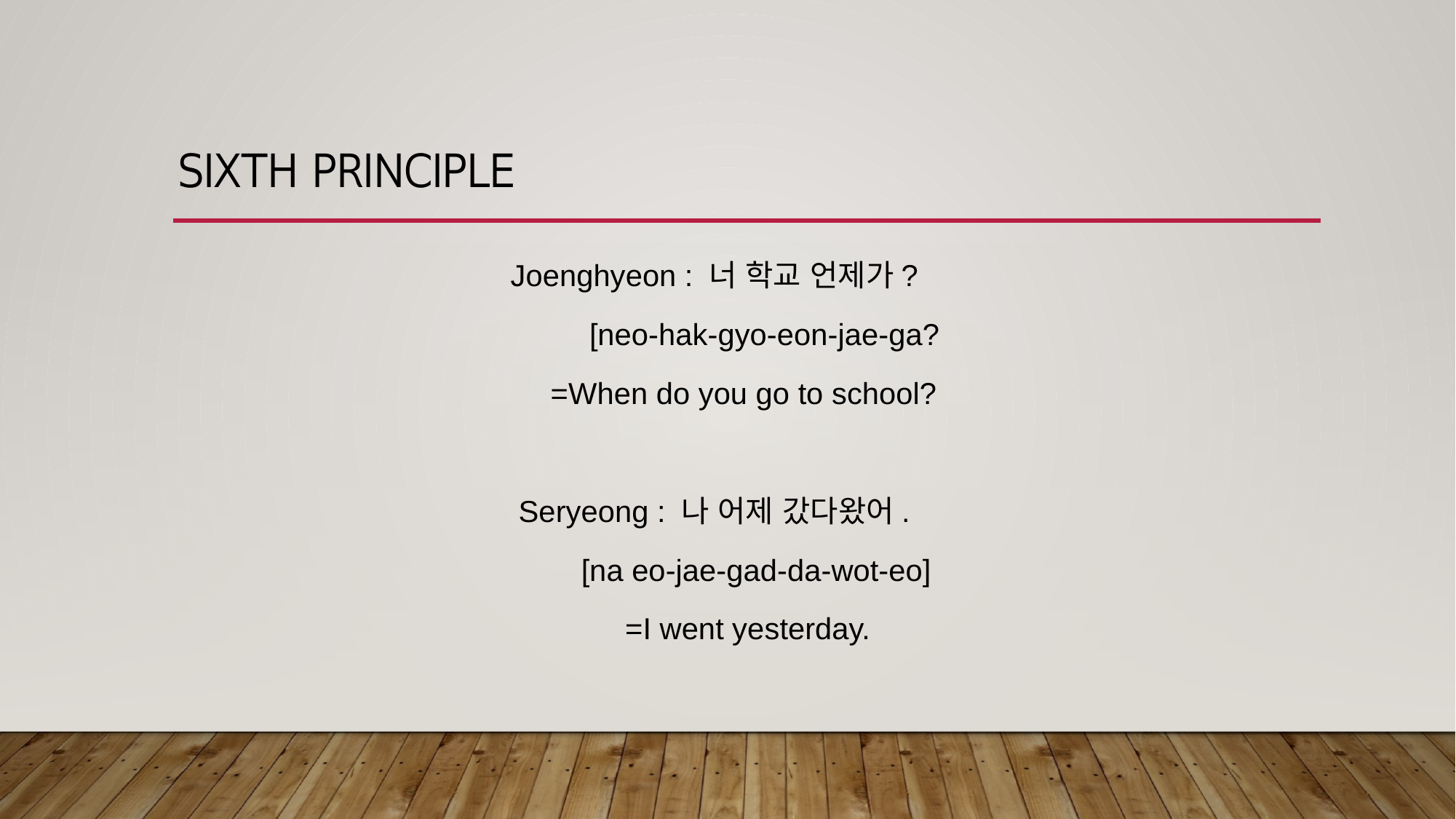

# Sixth principle
Joenghyeon : 너 학교 언제가?
            [neo-hak-gyo-eon-jae-ga?
       =When do you go to school?

Seryeong : 나 어제 갔다왔어.
          [na eo-jae-gad-da-wot-eo]
        =I went yesterday.